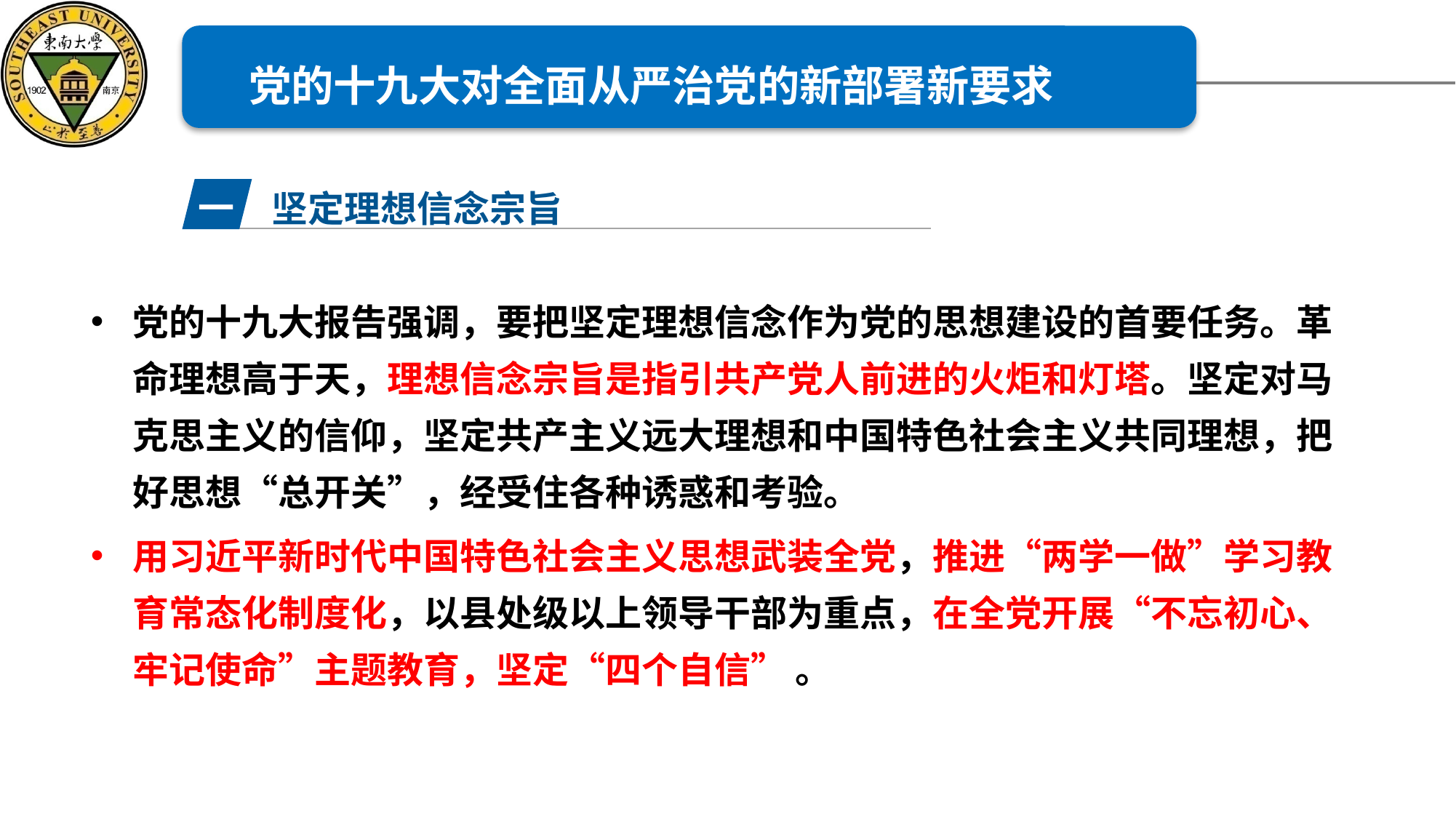

党的十九大对全面从严治党的新部署新要求

一
坚定理想信念宗旨
党的十九大报告强调，要把坚定理想信念作为党的思想建设的首要任务。革命理想高于天，理想信念宗旨是指引共产党人前进的火炬和灯塔。坚定对马克思主义的信仰，坚定共产主义远大理想和中国特色社会主义共同理想，把好思想“总开关”，经受住各种诱惑和考验。
用习近平新时代中国特色社会主义思想武装全党，推进“两学一做”学习教育常态化制度化，以县处级以上领导干部为重点，在全党开展“不忘初心、牢记使命”主题教育，坚定“四个自信” 。